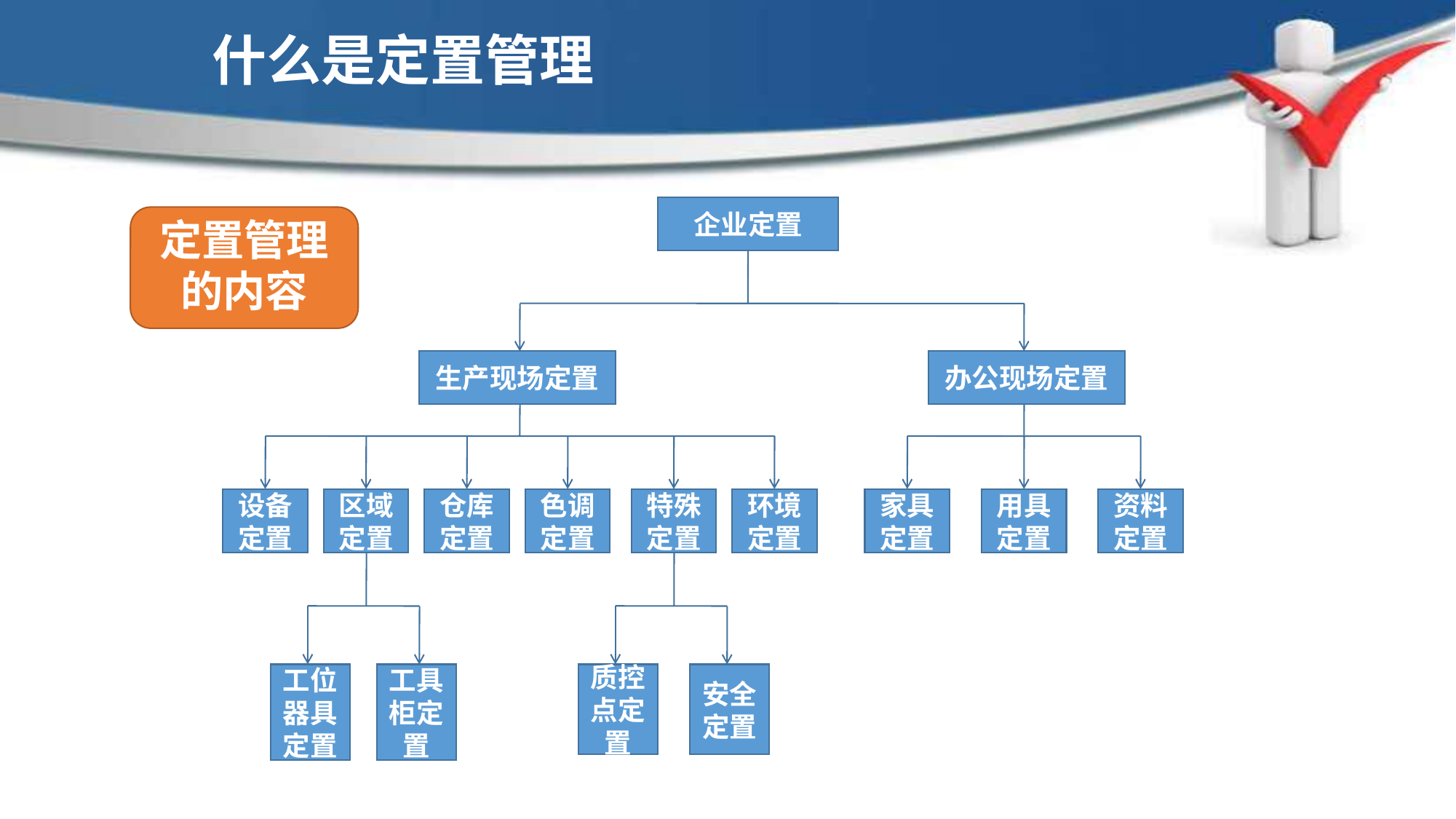

什么是定置管理
企业定置
生产现场定置
办公现场定置
设备定置
区域定置
仓库定置
色调定置
特殊定置
环境定置
家具定置
用具定置
资料定置
工位器具定置
工具柜定置
质控点定置
安全定置

定置管理
的内容

现场6S定置管理